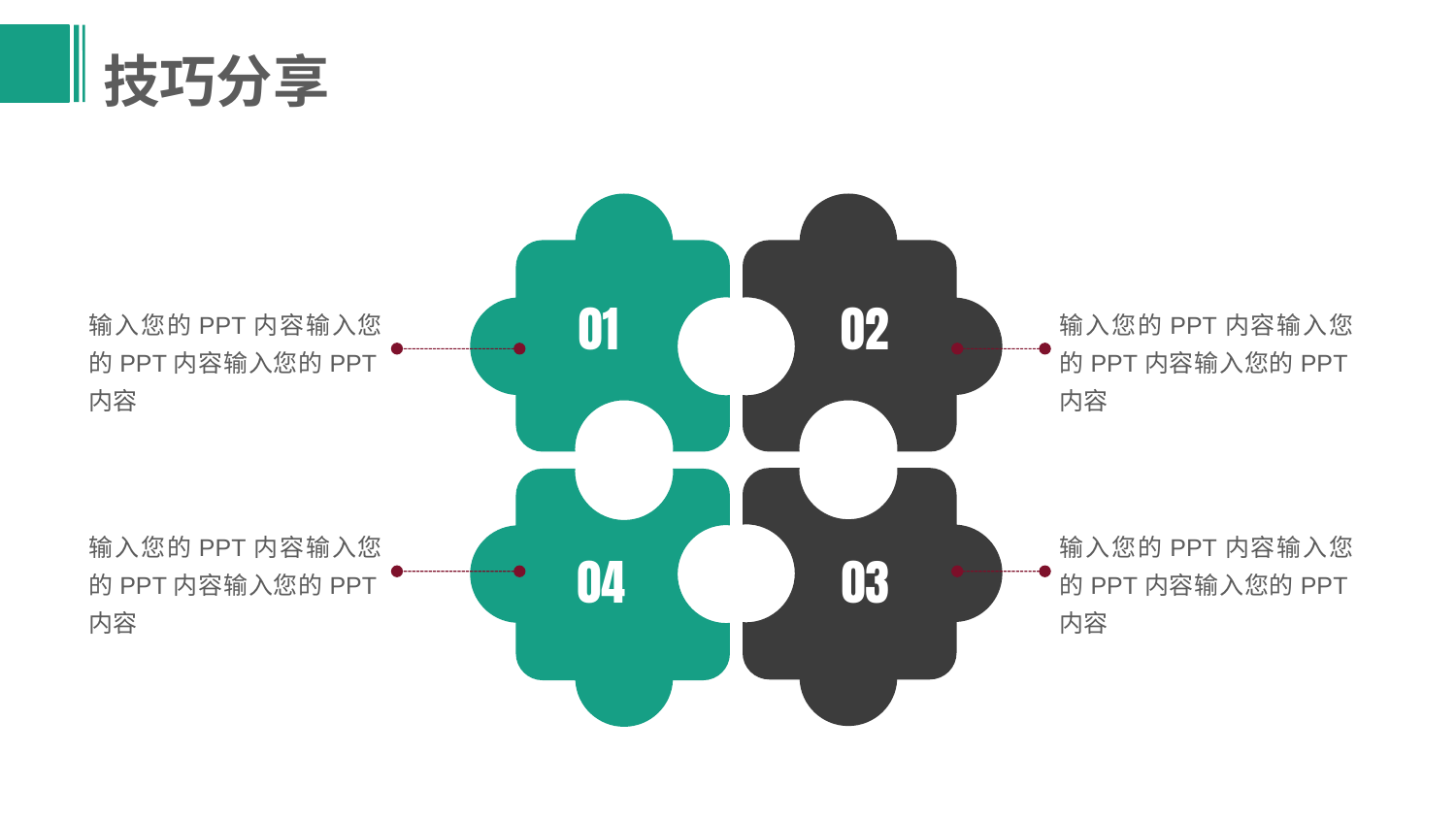

技巧分享

01

02
输入您的PPT内容输入您的PPT内容输入您的PPT内容
输入您的PPT内容输入您的PPT内容输入您的PPT内容

03

04
输入您的PPT内容输入您的PPT内容输入您的PPT内容
输入您的PPT内容输入您的PPT内容输入您的PPT内容